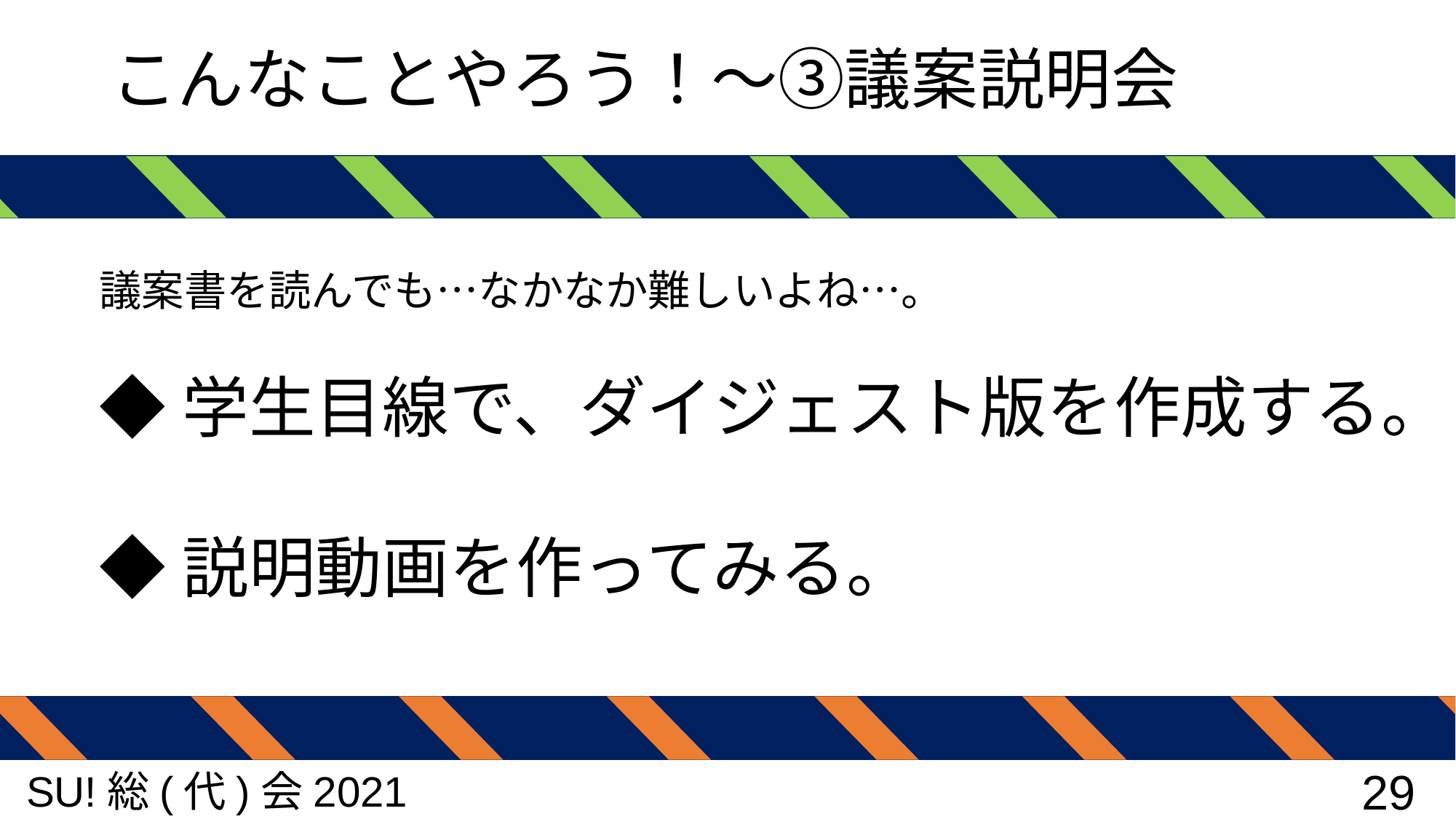

# こんなことやろう！～③議案説明会
議案書を読んでも…なかなか難しいよね…。

◆学生目線で、ダイジェスト版を作成する。

◆説明動画を作ってみる。